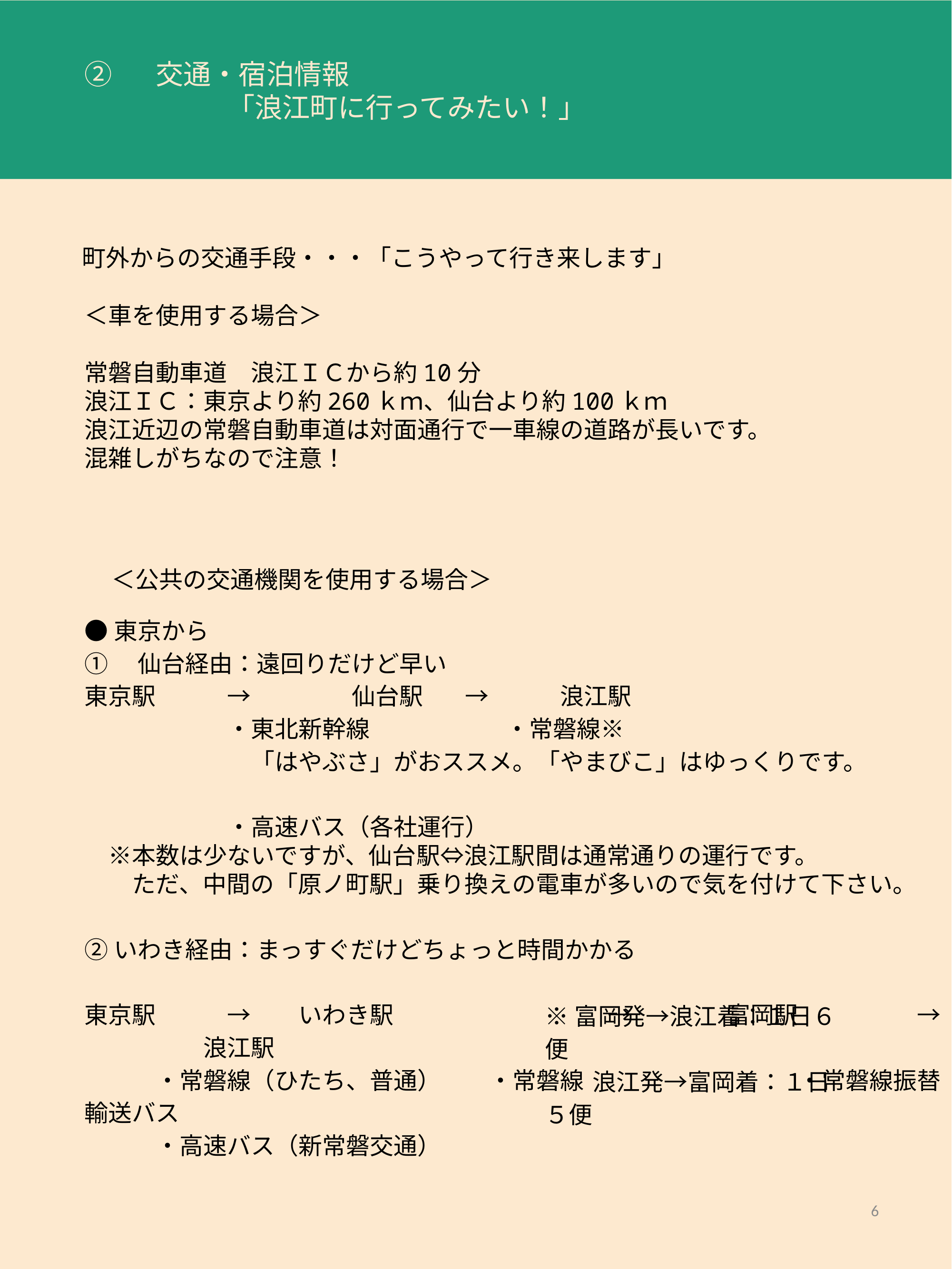

②	交通・宿泊情報
		「浪江町に行ってみたい！」

町外からの交通手段・・・「こうやって行き来します」
＜車を使用する場合＞

常磐自動車道　浪江ＩＣから約10分
浪江ＩＣ：東京より約260ｋｍ、仙台より約100ｋｍ
浪江近辺の常磐自動車道は対面通行で一車線の道路が長いです。
混雑しがちなので注意！
	＜公共の交通機関を使用する場合＞
●東京から
①　仙台経由：遠回りだけど早い
東京駅	→	          仙台駅	　→	　　浪江駅
		・東北新幹線	            ・常磐線※
　　　　　　　「はやぶさ」がおススメ。「やまびこ」はゆっくりです。
		・高速バス（各社運行）
　※本数は少ないですが、仙台駅⇔浪江駅間は通常通りの運行です。
　　ただ、中間の「原ノ町駅」乗り換えの電車が多いので気を付けて下さい。

②いわき経由：まっすぐだけどちょっと時間かかる
東京駅	→	いわき駅	　　　　　　　→　　	富岡駅	　　→	　　浪江駅
	・常磐線（ひたち、普通）　　・常磐線	　　　　　　・常磐線振替輸送バス
　　　・高速バス（新常磐交通）
※富岡発→浪江着：１日６便
　　浪江発→富岡着：１日５便
6